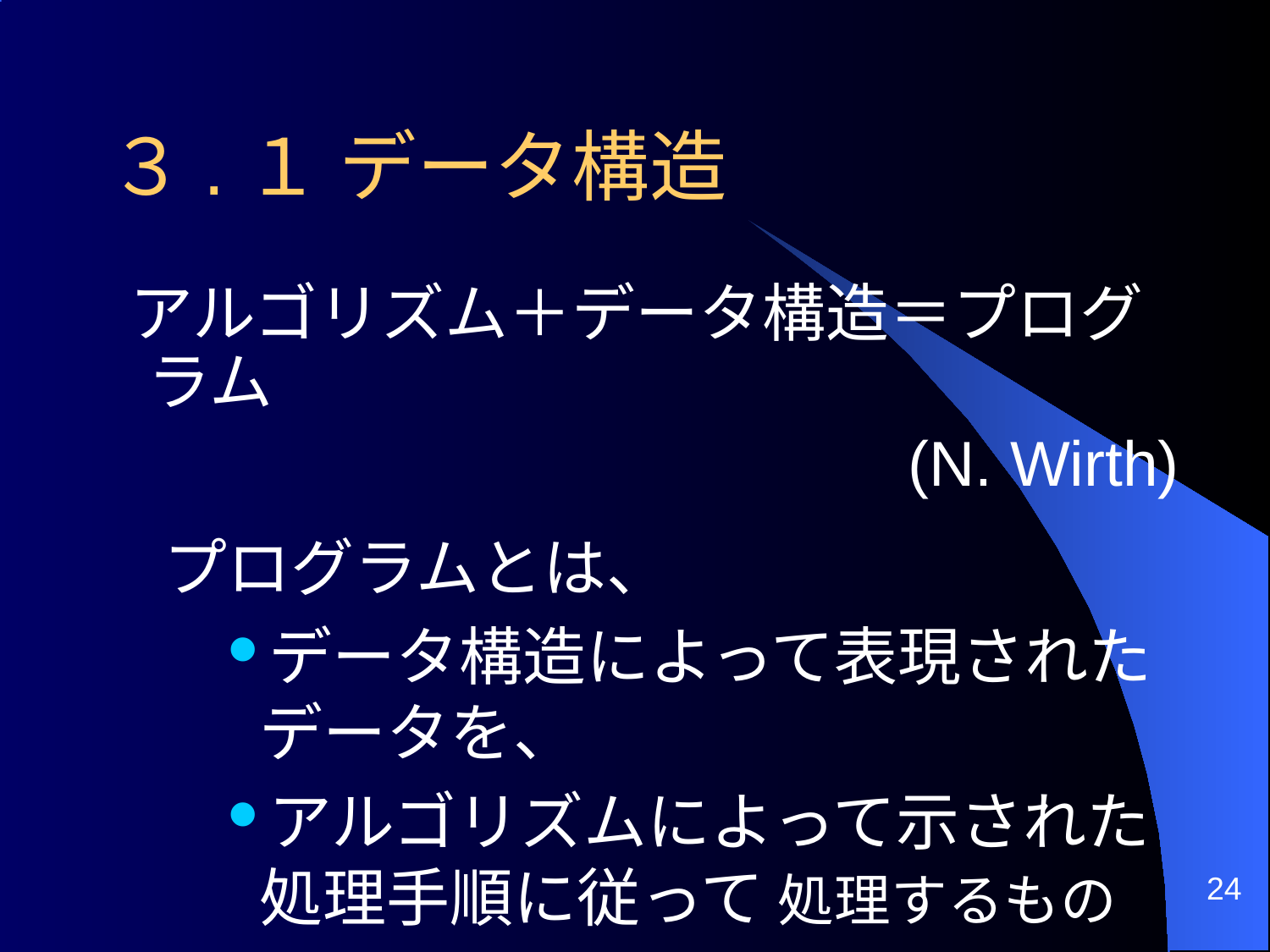

# ３.１ データ構造
 アルゴリズム＋データ構造＝プログラム
 (N. Wirth)
プログラムとは、
データ構造によって表現されたデータを、
アルゴリズムによって示された処理手順に従って 処理するもの
24